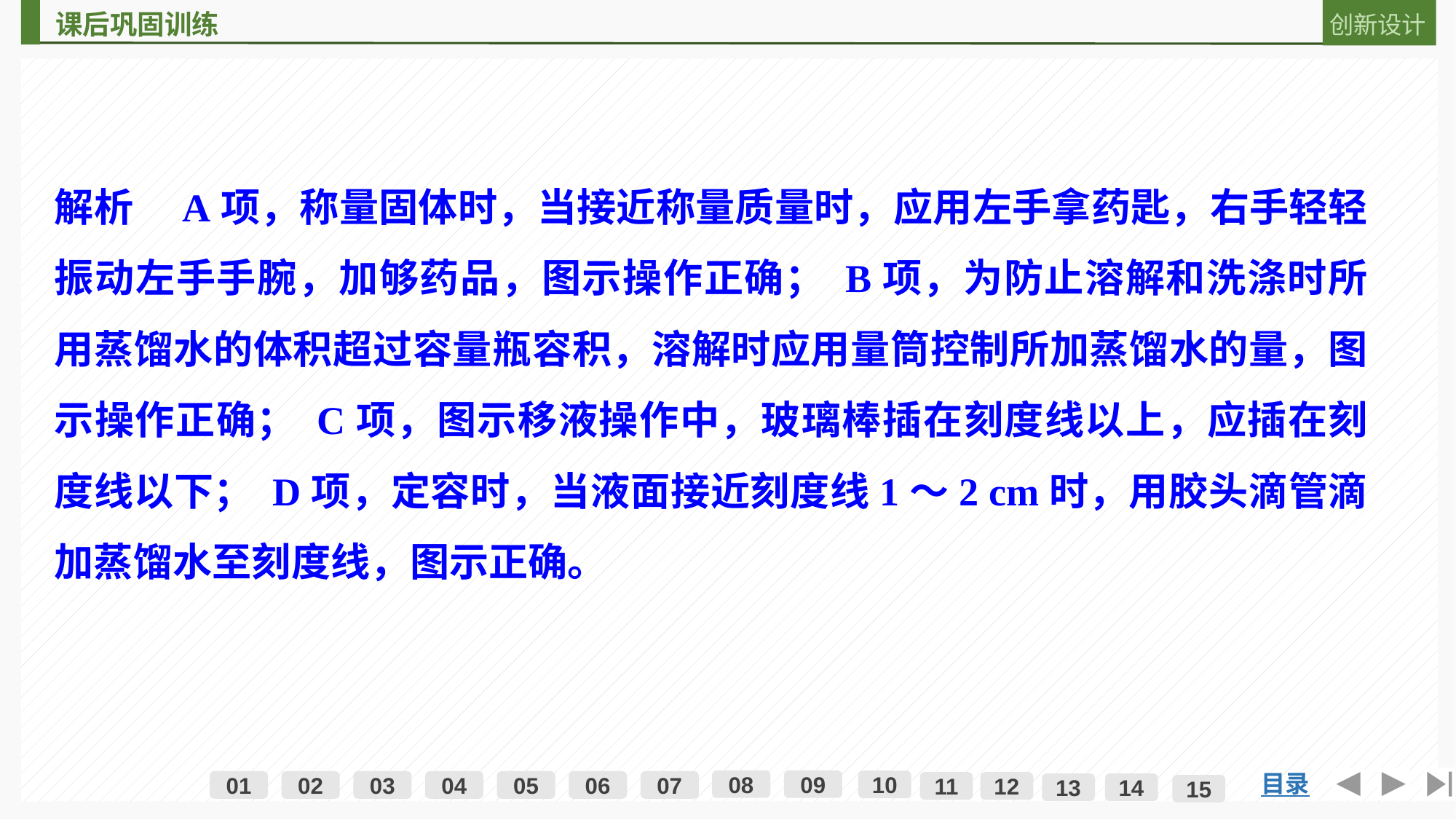

解析　A项，称量固体时，当接近称量质量时，应用左手拿药匙，右手轻轻振动左手手腕，加够药品，图示操作正确； B项，为防止溶解和洗涤时所用蒸馏水的体积超过容量瓶容积，溶解时应用量筒控制所加蒸馏水的量，图示操作正确； C项，图示移液操作中，玻璃棒插在刻度线以上，应插在刻度线以下； D项，定容时，当液面接近刻度线1～2 cm时，用胶头滴管滴加蒸馏水至刻度线，图示正确。